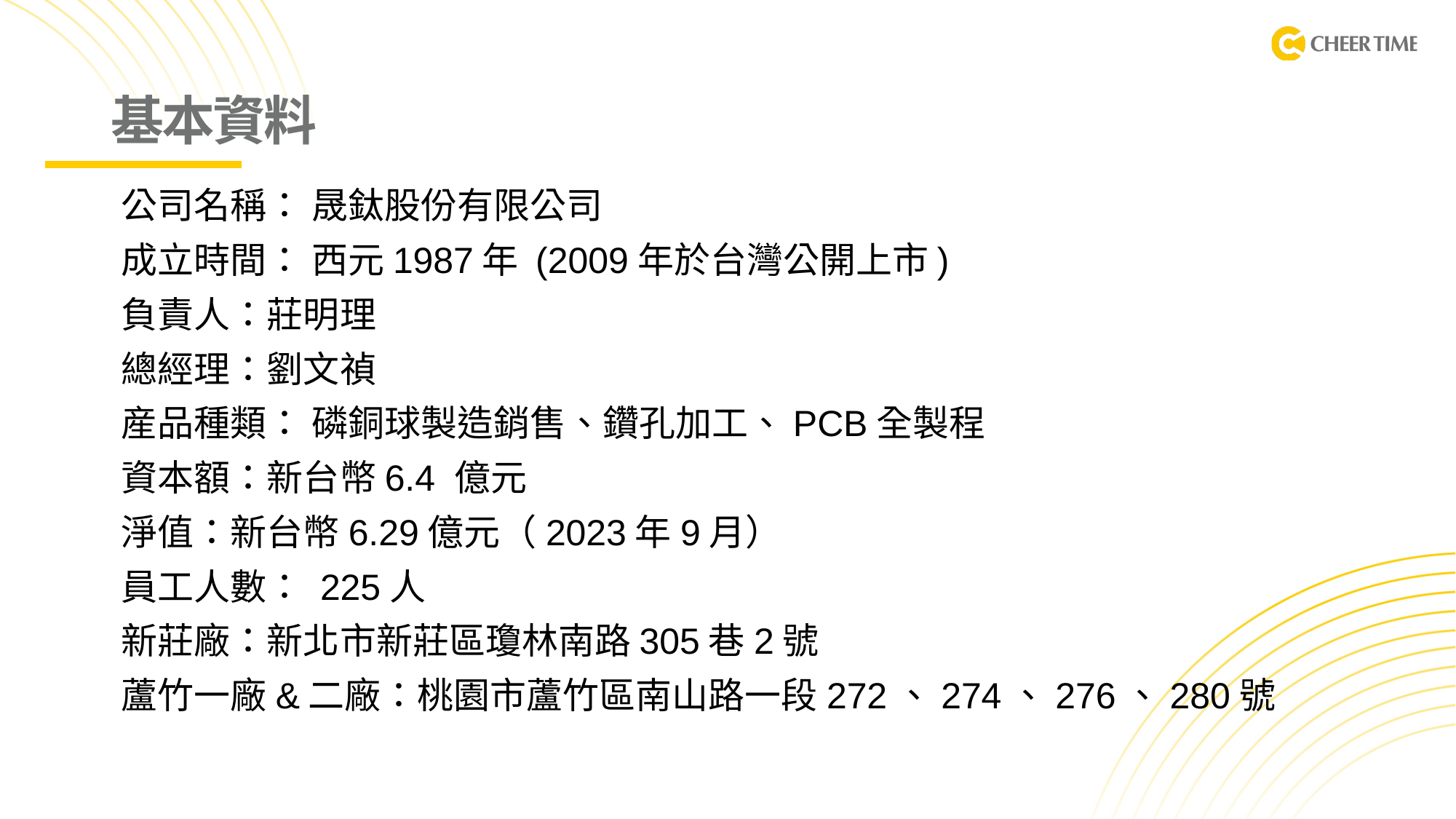

# 基本資料
公司名稱： 晟鈦股份有限公司
成立時間： 西元1987年 (2009年於台灣公開上市)
負責人：莊明理
總經理：劉文禎
産品種類： 磷銅球製造銷售、鑽孔加工、PCB全製程
資本額：新台幣6.4 億元
淨值：新台幣6.29億元（2023年9月）
員工人數： 225人
新莊廠：新北市新莊區瓊林南路305巷2號
蘆竹一廠&二廠：桃園市蘆竹區南山路一段272、274、276、280號